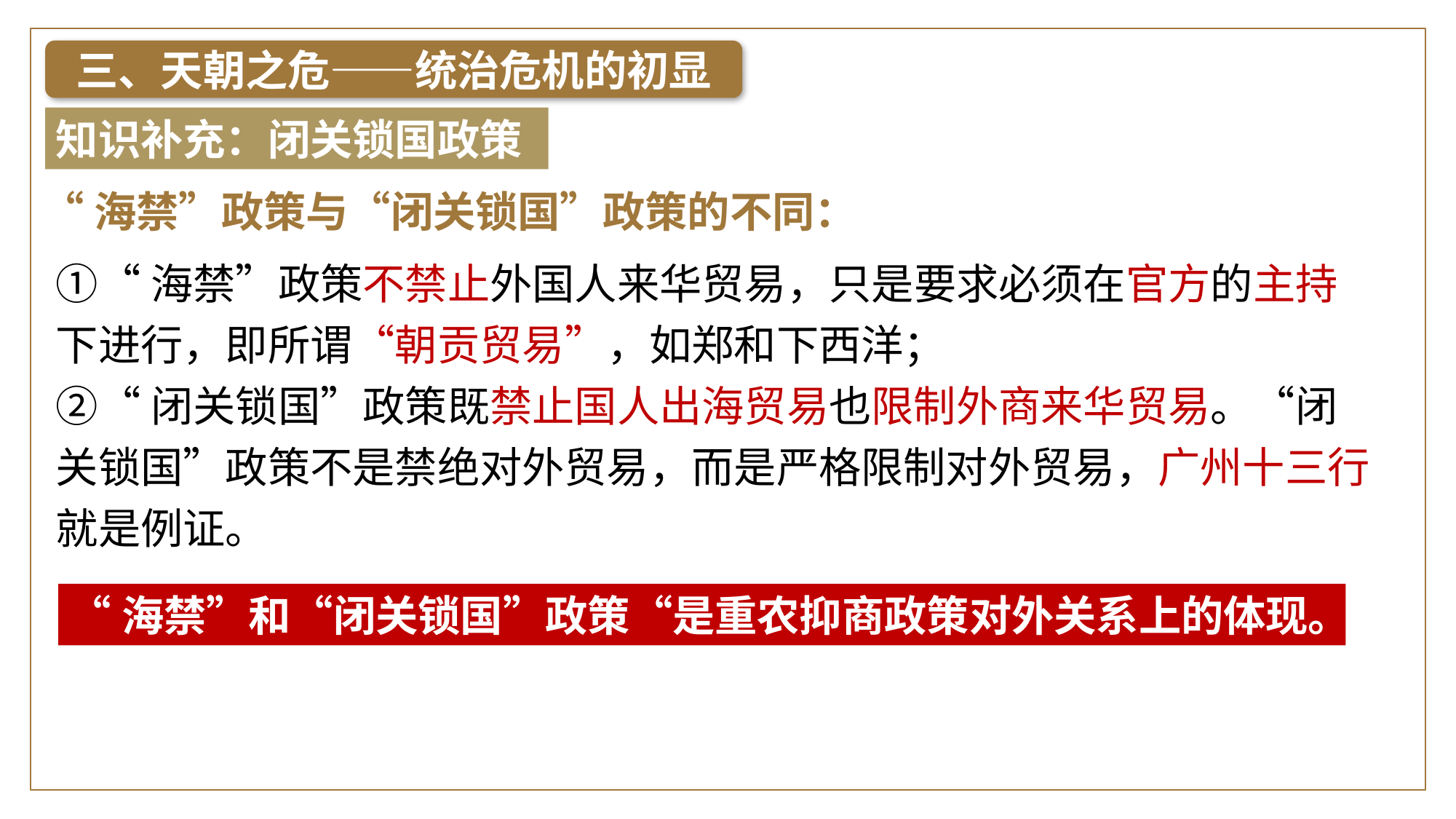

三、天朝之危——统治危机的初显
知识补充：闭关锁国政策
“海禁”政策与“闭关锁国”政策的不同：
①“海禁”政策不禁止外国人来华贸易，只是要求必须在官方的主持下进行，即所谓“朝贡贸易”，如郑和下西洋；
②“闭关锁国”政策既禁止国人出海贸易也限制外商来华贸易。“闭关锁国”政策不是禁绝对外贸易，而是严格限制对外贸易，广州十三行就是例证。
“海禁”和“闭关锁国”政策“是重农抑商政策对外关系上的体现。